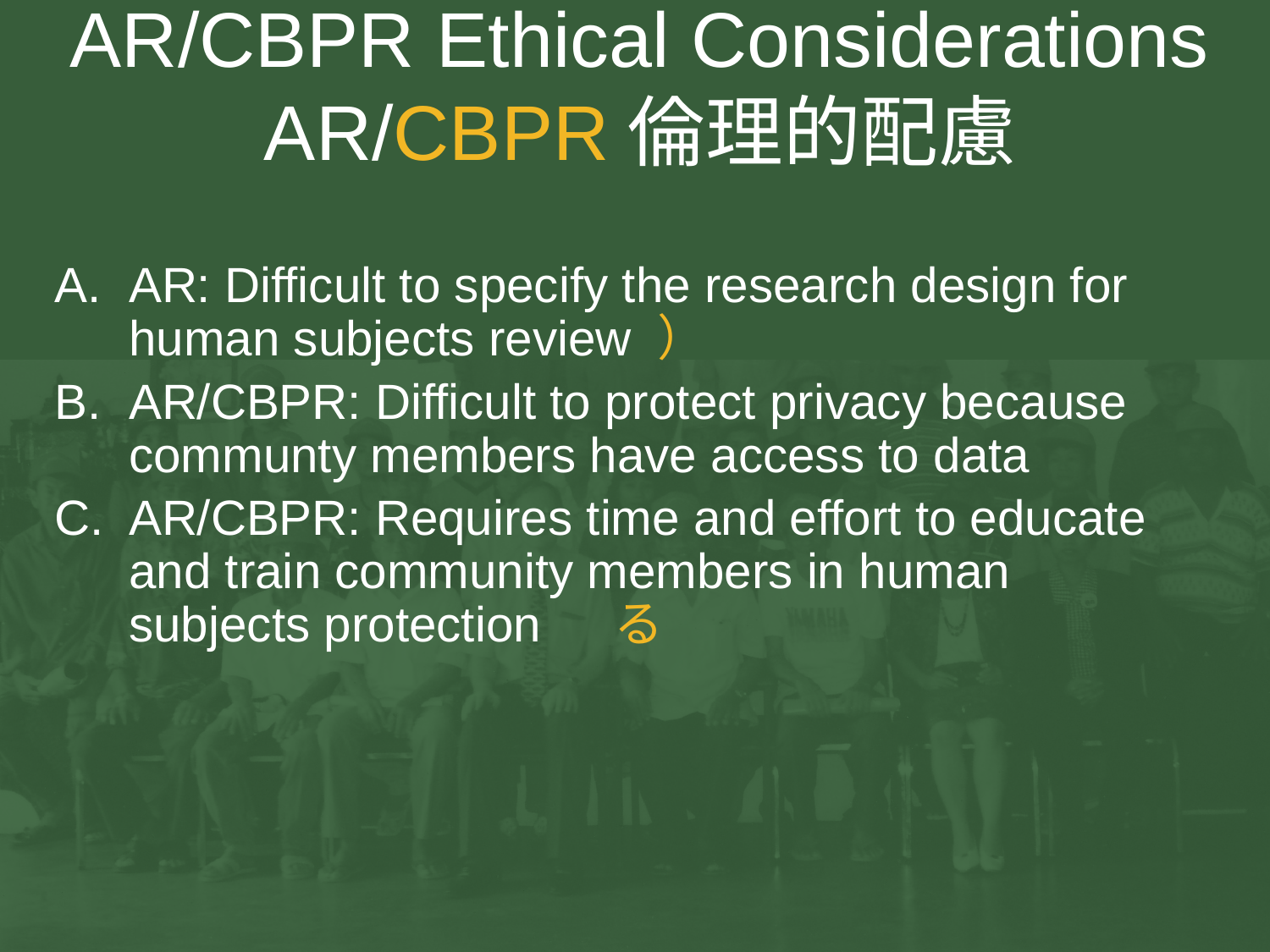

# AR/CBPR Ethical Considerations AR/CBPR倫理的配慮
AR: Difficult to specify the research design for human subjects review ）
AR/CBPR: Difficult to protect privacy because communty members have access to data
AR/CBPR: Requires time and effort to educate and train community members in human subjects protection　 る